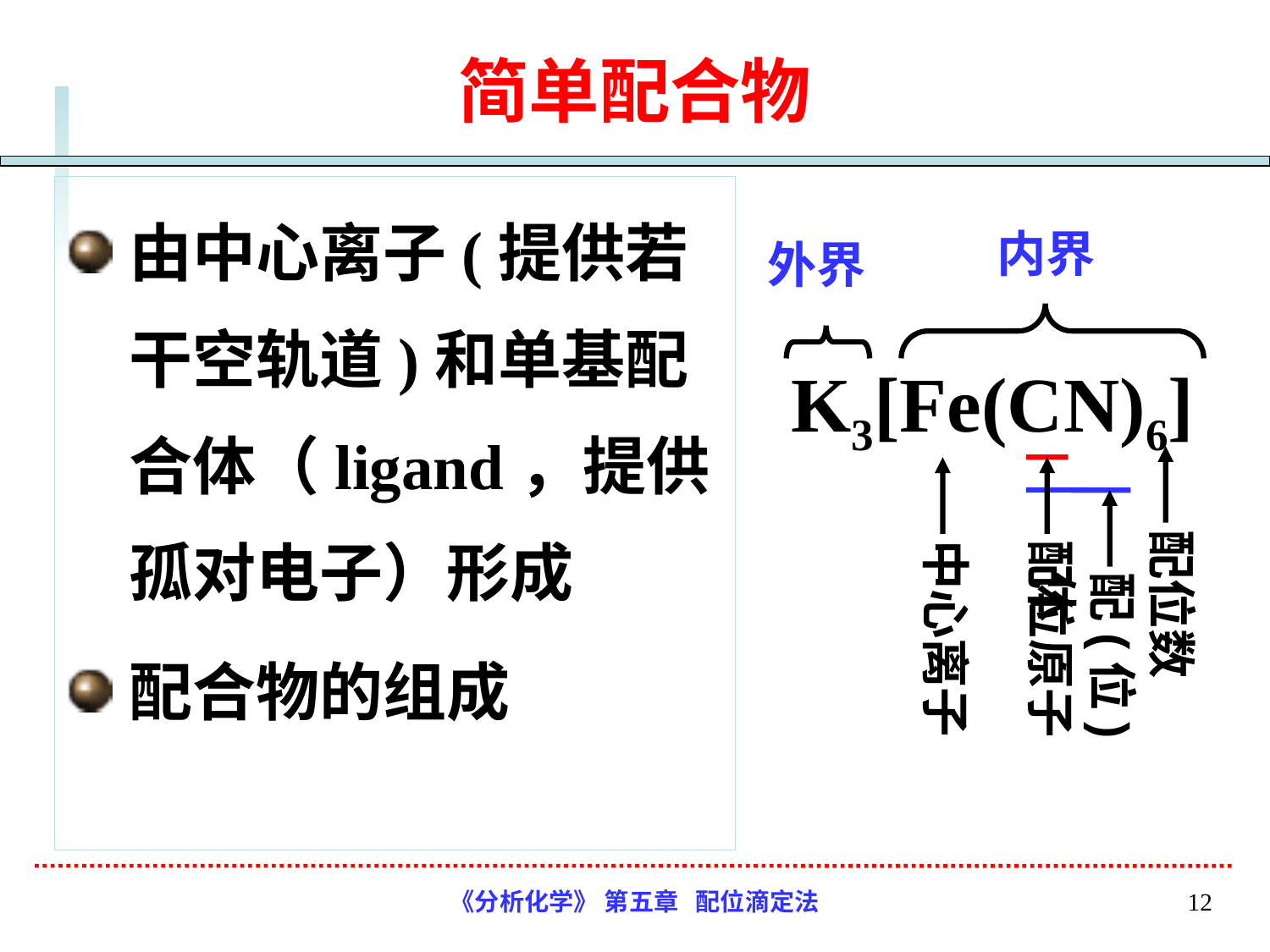

# 简单配合物
由中心离子(提供若干空轨道)和单基配合体（ligand，提供孤对电子）形成
配合物的组成

内界
外界

K3[Fe(CN)6]

配位数
中心离子
配位原子
配(位)体
《分析化学》 第五章   配位滴定法
12